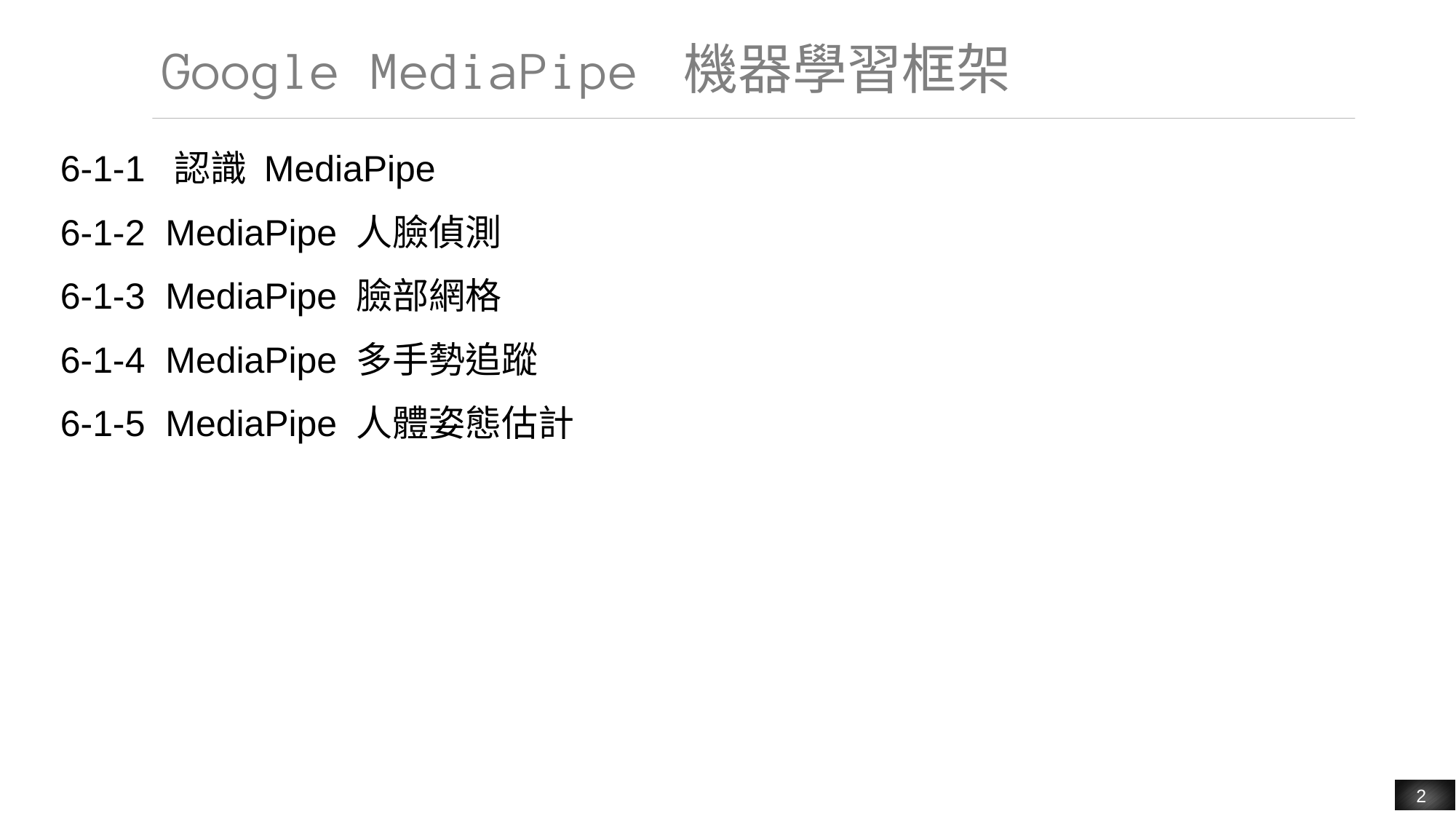

# Google MediaPipe 機器學習框架
6-1-1  認識 MediaPipe
6-1-2  MediaPipe 人臉偵測
6-1-3  MediaPipe 臉部網格
6-1-4  MediaPipe 多手勢追蹤
6-1-5  MediaPipe 人體姿態估計